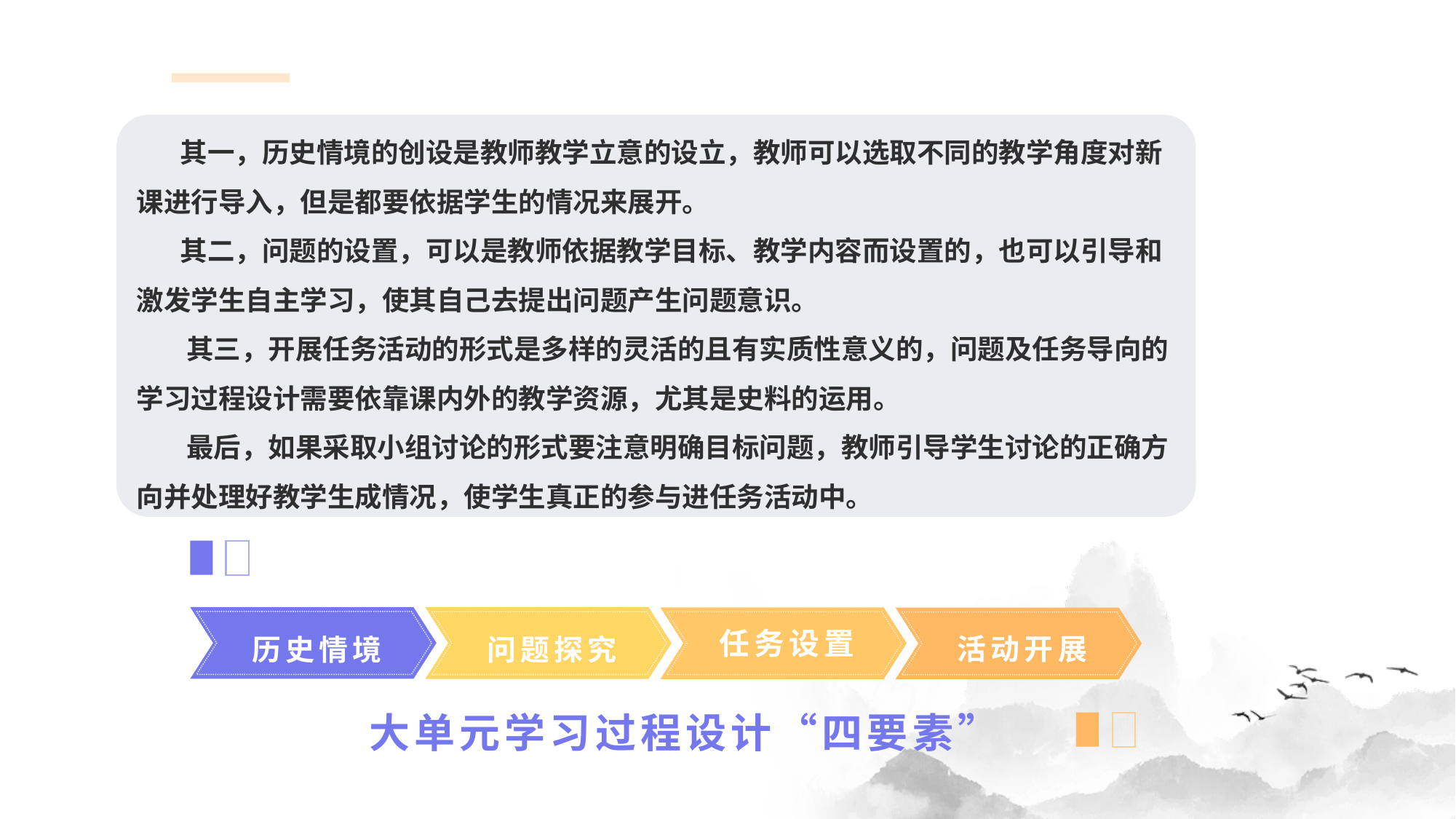

其一，历史情境的创设是教师教学立意的设立，教师可以选取不同的教学角度对新课进行导入，但是都要依据学生的情况来展开。
      其二，问题的设置，可以是教师依据教学目标、教学内容而设置的，也可以引导和激发学生自主学习，使其自己去提出问题产生问题意识。
       其三，开展任务活动的形式是多样的灵活的且有实质性意义的，问题及任务导向的学习过程设计需要依靠课内外的教学资源，尤其是史料的运用。
       最后，如果采取小组讨论的形式要注意明确目标问题，教师引导学生讨论的正确方向并处理好教学生成情况，使学生真正的参与进任务活动中。

活动开展

历史情境

问题探究

任务设置
大单元学习过程设计“四要素”